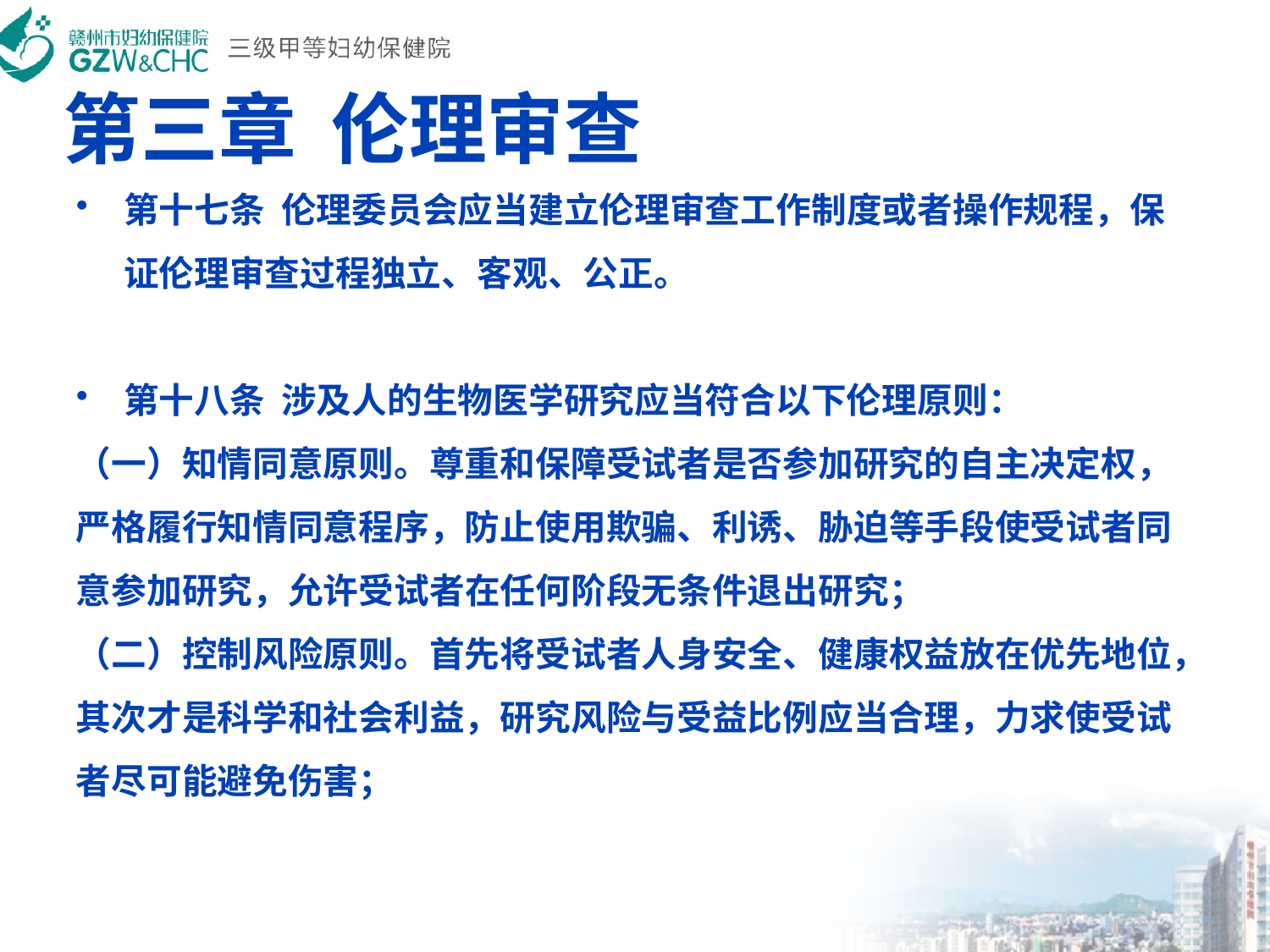

# 第三章  伦理审查
第十七条  伦理委员会应当建立伦理审查工作制度或者操作规程，保证伦理审查过程独立、客观、公正。

第十八条  涉及人的生物医学研究应当符合以下伦理原则：
（一）知情同意原则。尊重和保障受试者是否参加研究的自主决定权，严格履行知情同意程序，防止使用欺骗、利诱、胁迫等手段使受试者同意参加研究，允许受试者在任何阶段无条件退出研究；
（二）控制风险原则。首先将受试者人身安全、健康权益放在优先地位，其次才是科学和社会利益，研究风险与受益比例应当合理，力求使受试者尽可能避免伤害；